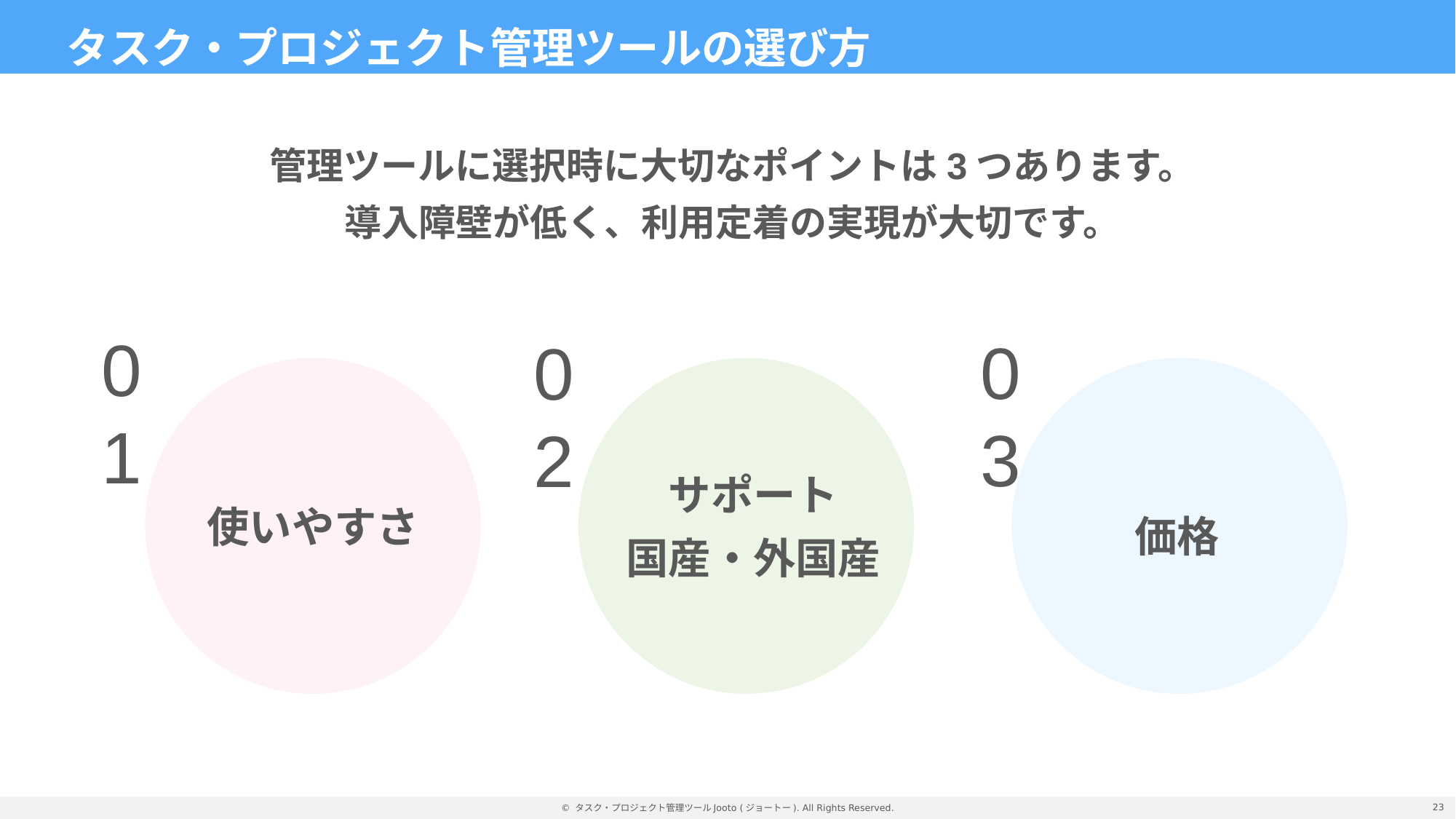

タスク・プロジェクト管理ツールの選び方
管理ツールに選択時に大切なポイントは3つあります。
導入障壁が低く、利用定着の実現が大切です。
01
03
02

サポート
国産・外国産
使いやすさ
価格